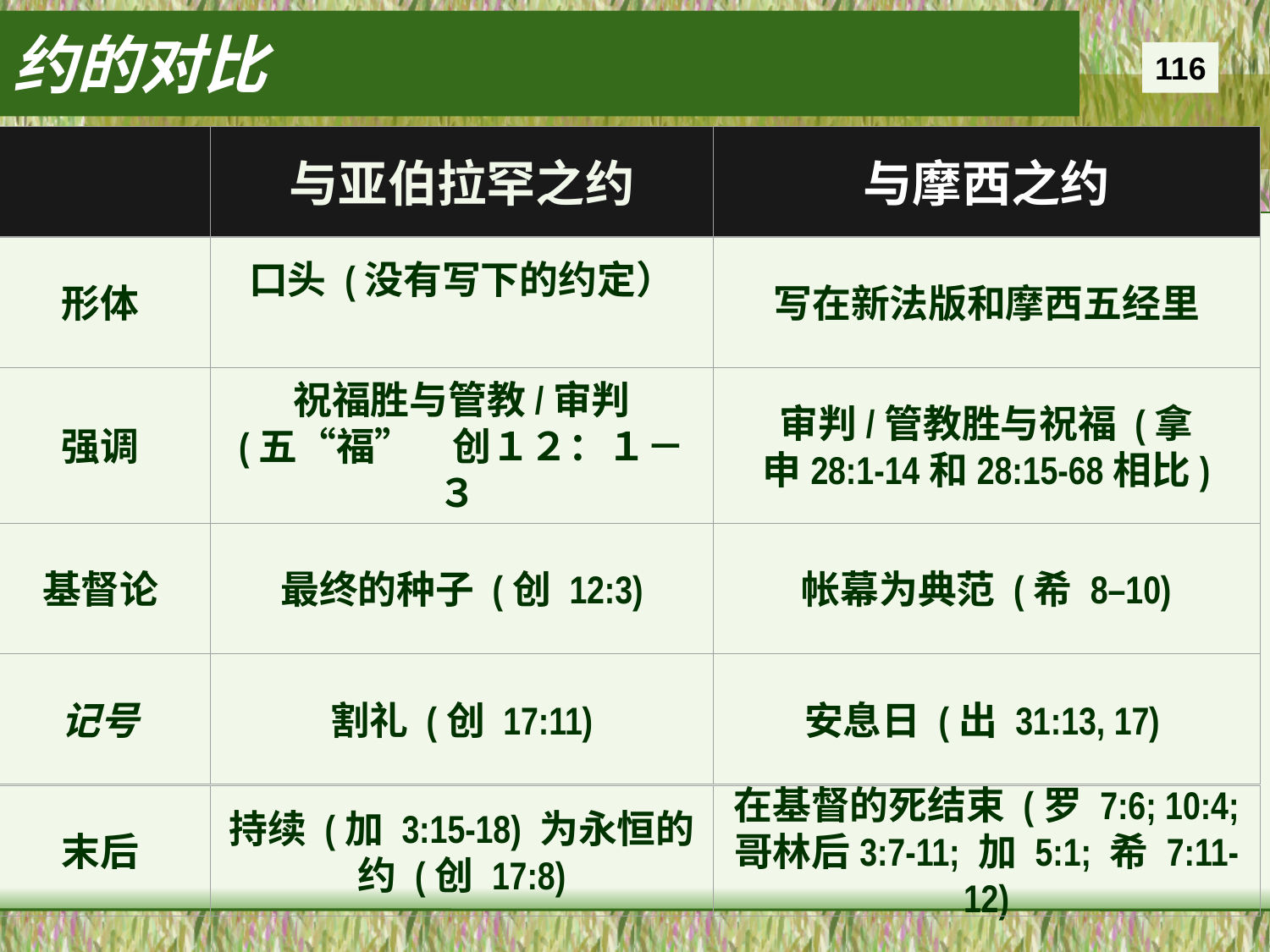

约的对比
116

与亚伯拉罕之约

与摩西之约

形体

口头 (没有写下的约定）

写在新法版和摩西五经里

强调

祝福胜与管教/审判
(五“福”　创１２：１－３

审判/管教胜与祝福 (拿
申28:1-14和28:15-68相比)

基督论

最终的种子 (创 12:3)

帐幕为典范 (希 8–10)

记号

割礼 (创 17:11)

安息日 (出 31:13, 17)

末后

持续 (加 3:15-18) 为永恒的约 (创 17:8)

在基督的死结束 (罗 7:6; 10:4; 哥林后3:7-11; 加 5:1; 希 7:11-12)